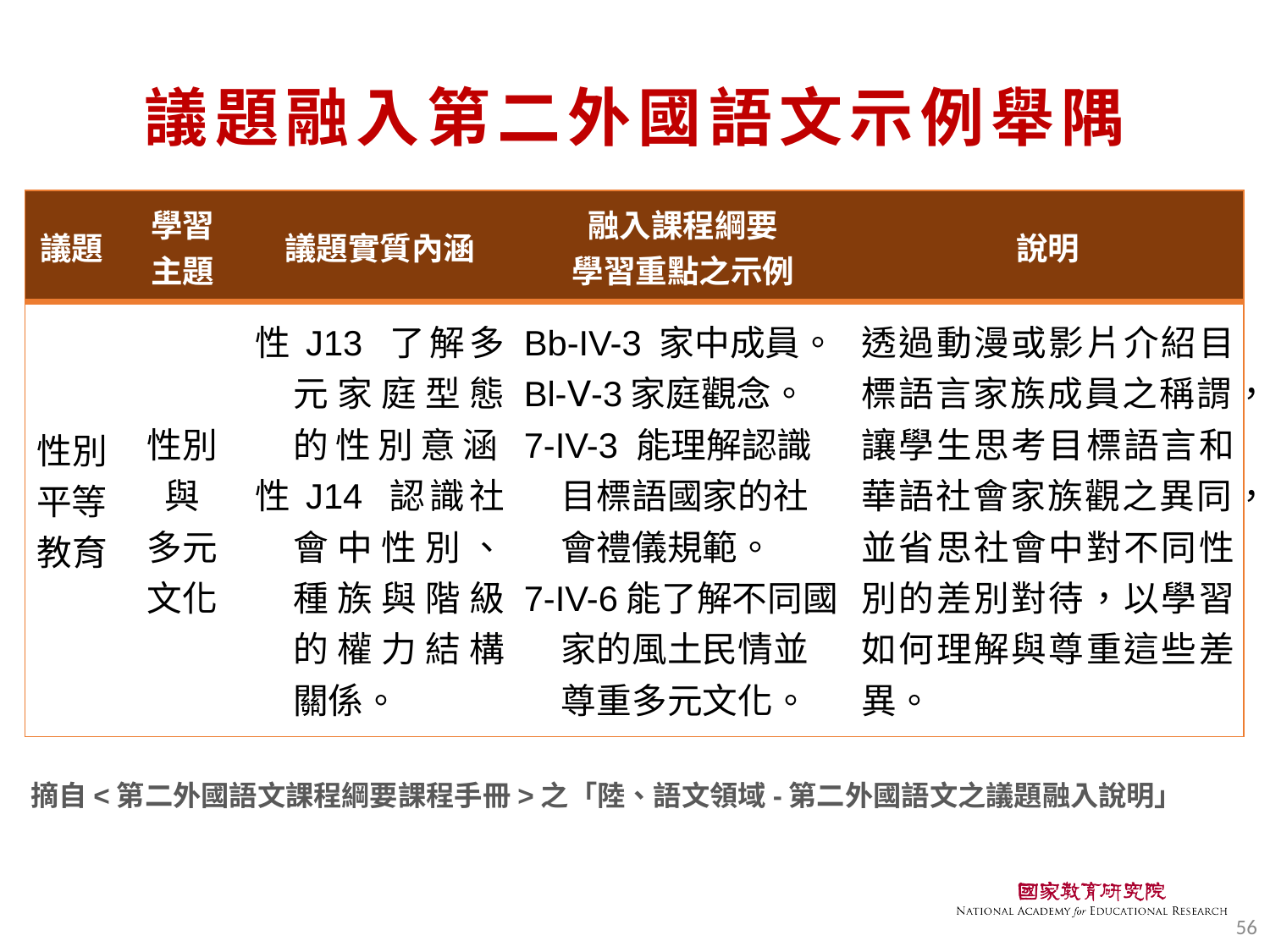

# 議題融入第二外國語文示例舉隅
| 議題 | 學習 主題 | 議題實質內涵 | 融入課程綱要 學習重點之示例 | 說明 |
| --- | --- | --- | --- | --- |
| 性別平等教育 | 性別 與 多元 文化 | 性J13 了解多元家庭型態的性別意涵。 性J14 認識社會中性別、種族與階級的權力結構關係。 | Bb-IV-3 家中成員。 Bl-Ⅴ-3家庭觀念。 7-IV-3 能理解認識目標語國家的社會禮儀規範。 7-IV-6能了解不同國家的風土民情並尊重多元文化。 | 透過動漫或影片介紹目標語言家族成員之稱謂，讓學生思考目標語言和華語社會家族觀之異同，並省思社會中對不同性別的差別對待，以學習如何理解與尊重這些差異。 |
摘自<第二外國語文課程綱要課程手冊>之「陸、語文領域-第二外國語文之議題融入說明」
56